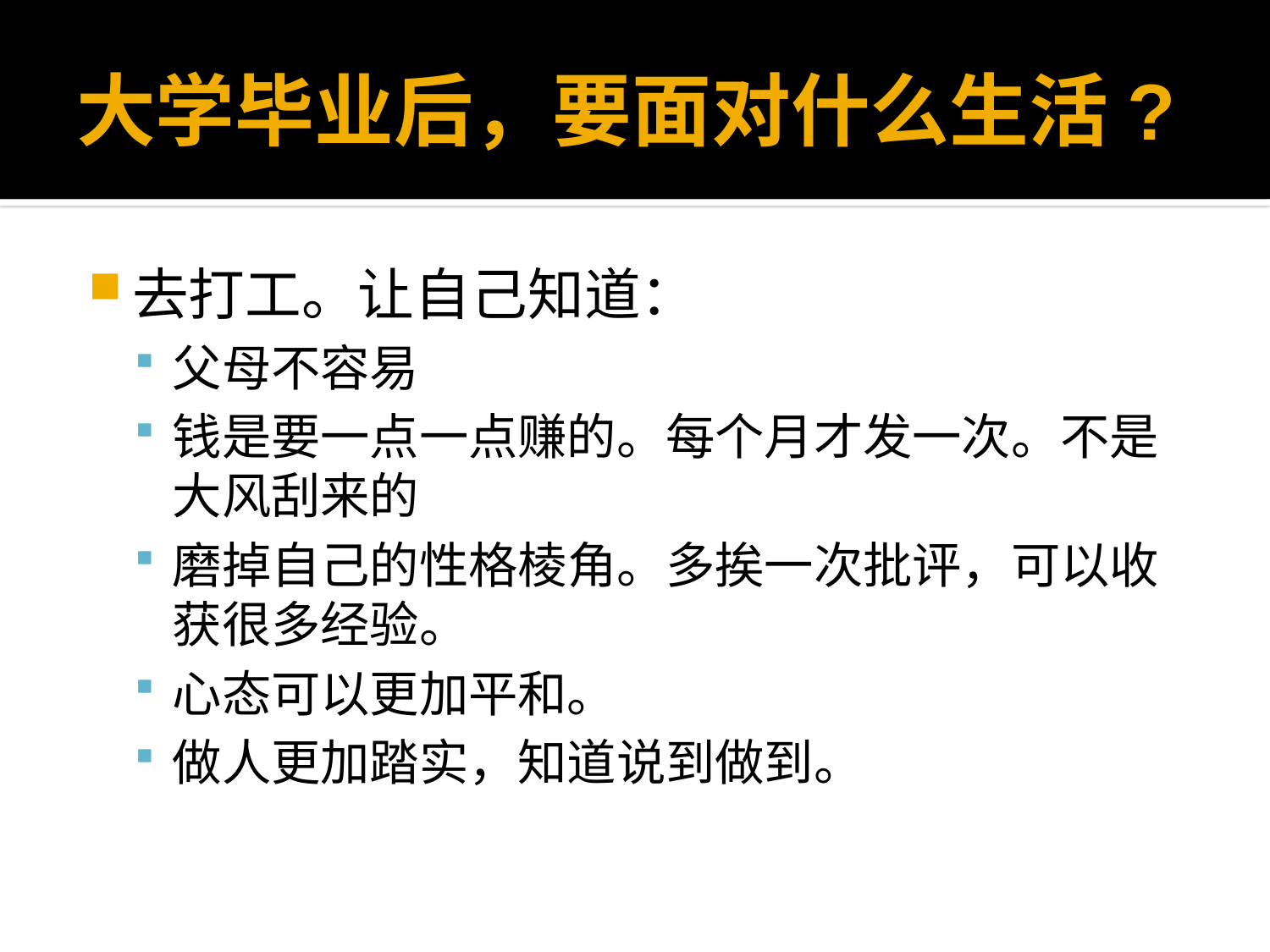

# 大学毕业后，要面对什么生活?
去打工。让自己知道：
父母不容易
钱是要一点一点赚的。每个月才发一次。不是大风刮来的
磨掉自己的性格棱角。多挨一次批评，可以收获很多经验。
心态可以更加平和。
做人更加踏实，知道说到做到。